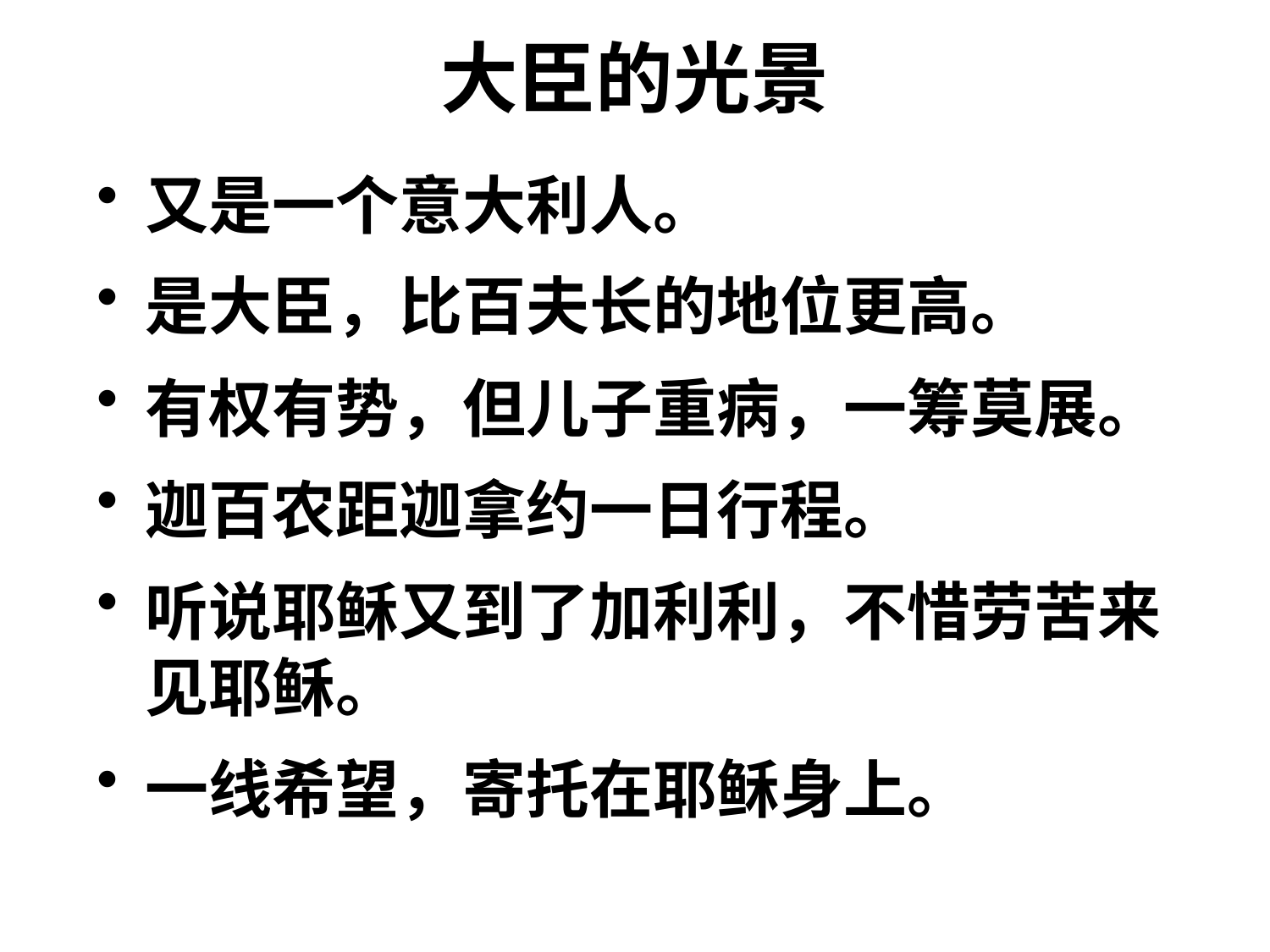

# 大臣的光景
又是一个意大利人。
是大臣，比百夫长的地位更高。
有权有势，但儿子重病，一筹莫展。
迦百农距迦拿约一日行程。
听说耶稣又到了加利利，不惜劳苦来见耶稣。
一线希望，寄托在耶稣身上。